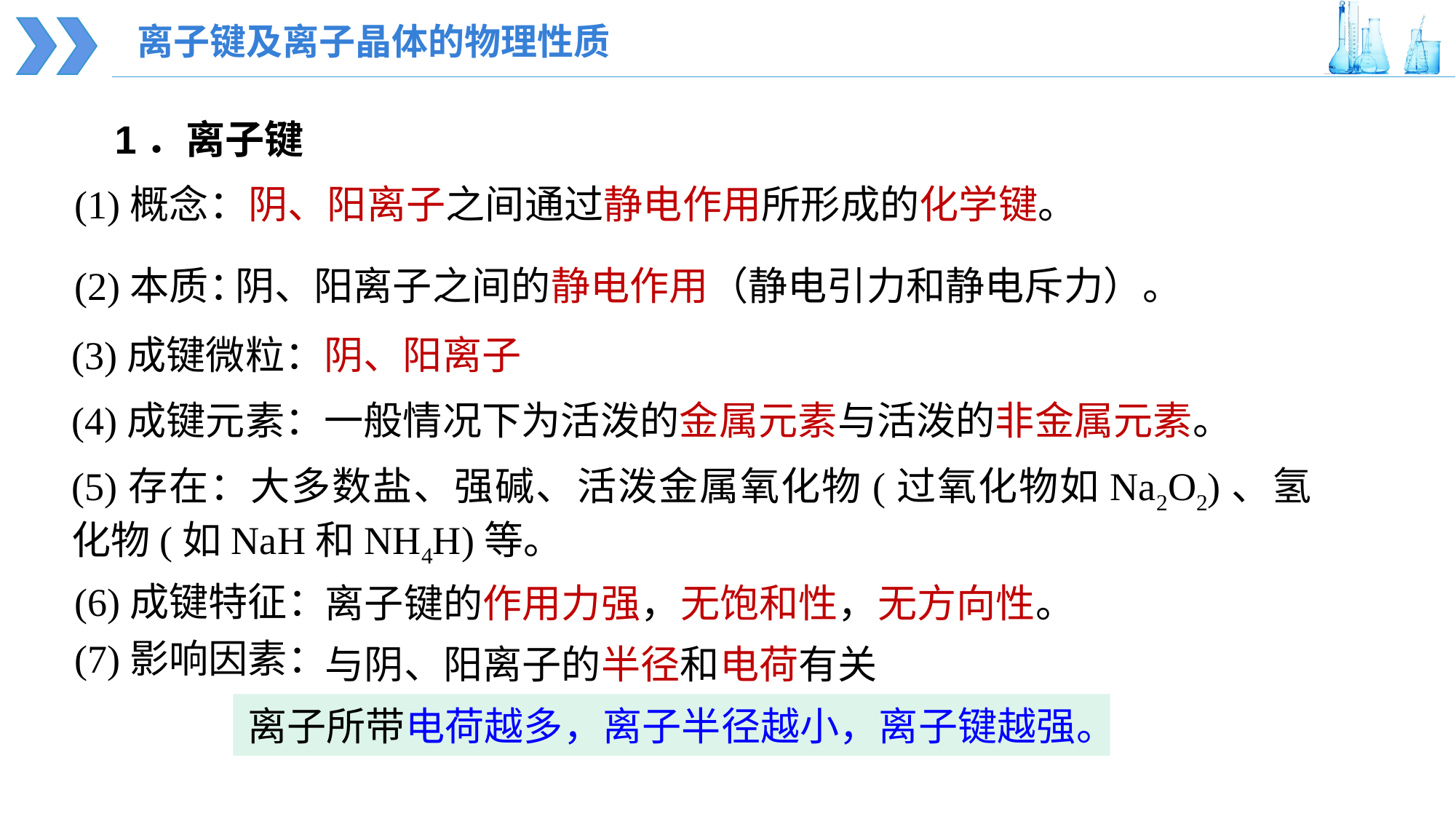

离子键及离子晶体的物理性质
1．离子键
(1)概念：阴、阳离子之间通过静电作用所形成的化学键。
(2)本质：
阴、阳离子之间的静电作用（静电引力和静电斥力）。
(3)成键微粒：阴、阳离子
(4)成键元素：一般情况下为活泼的金属元素与活泼的非金属元素。
(5)存在：大多数盐、强碱、活泼金属氧化物(过氧化物如Na2O2)、氢化物(如NaH和NH4H)等。
(6)成键特征：
离子键的作用力强，无饱和性，无方向性。
(7)影响因素：
与阴、阳离子的半径和电荷有关
离子所带电荷越多，离子半径越小，离子键越强。